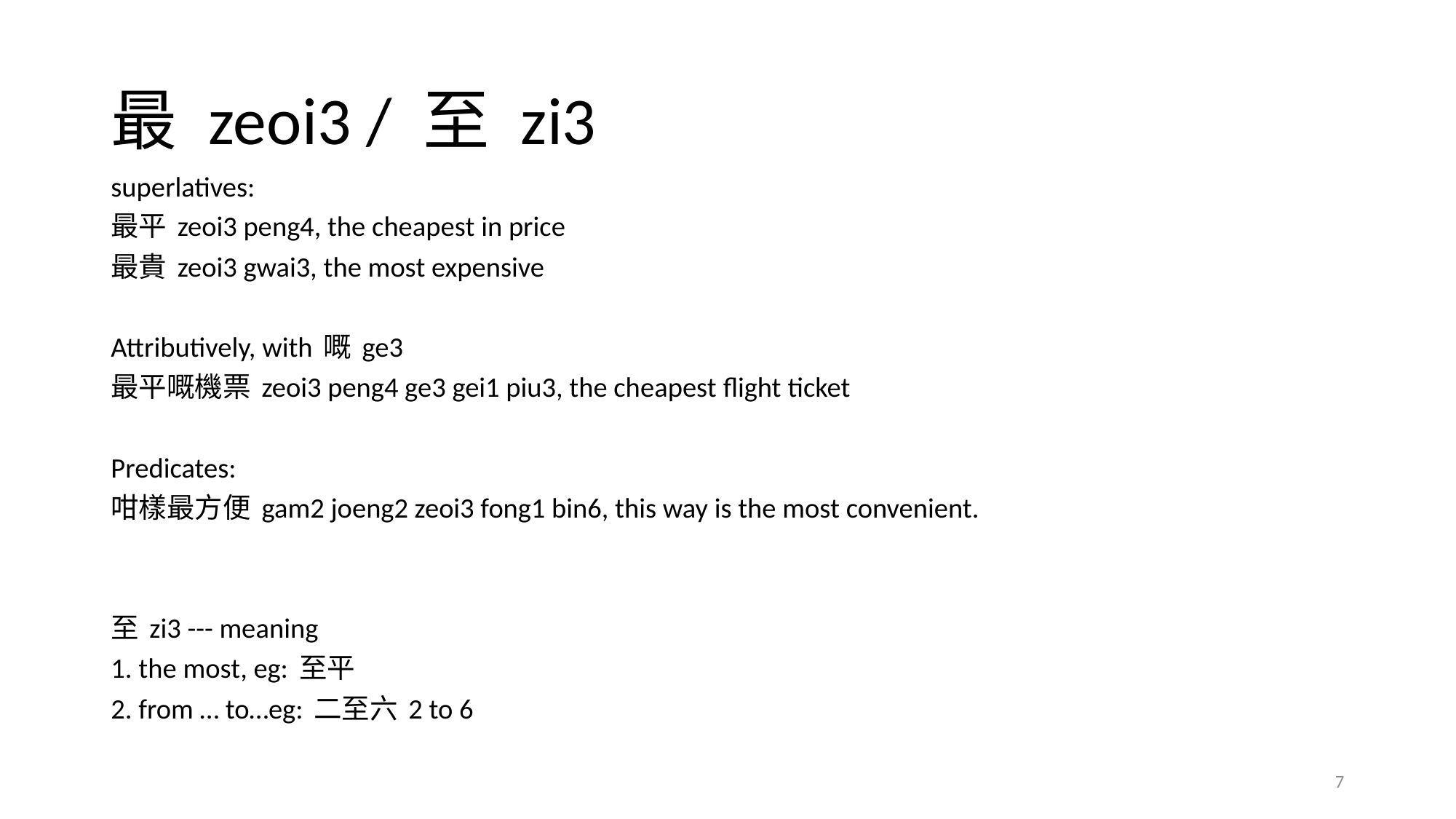

# 最 zeoi3 / 至 zi3
superlatives:
最平 zeoi3 peng4, the cheapest in price
最貴 zeoi3 gwai3, the most expensive

Attributively, with 嘅 ge3
最平嘅機票 zeoi3 peng4 ge3 gei1 piu3, the cheapest flight ticket

Predicates:
咁樣最方便 gam2 joeng2 zeoi3 fong1 bin6, this way is the most convenient.

至 zi3 --- meaning
1. the most, eg: 至平
2. from … to…eg: 二至六 2 to 6

7